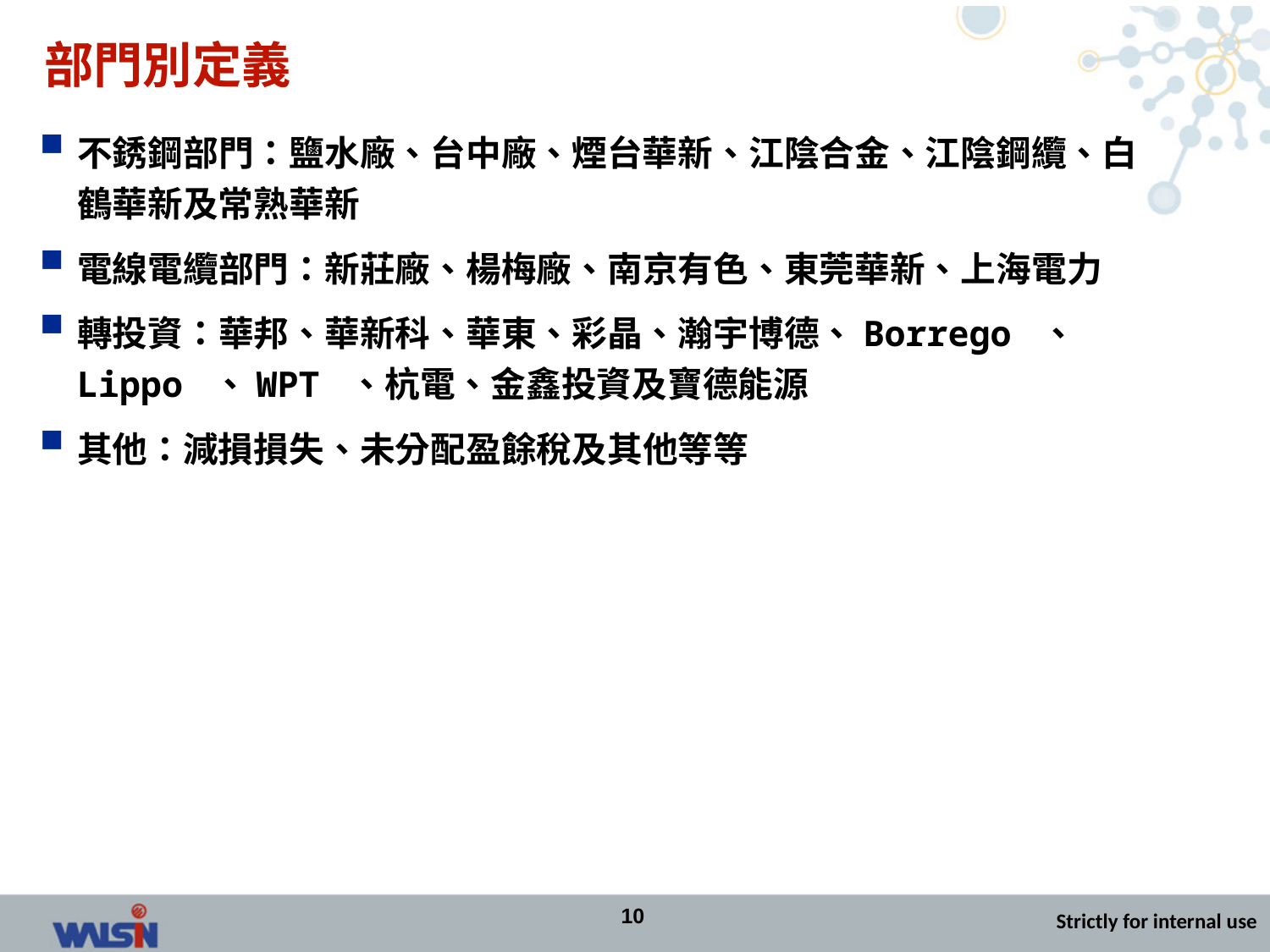

# 部門別定義
不銹鋼部門：鹽水廠、台中廠、煙台華新、江陰合金、江陰鋼纜、白鶴華新及常熟華新
電線電纜部門：新莊廠、楊梅廠、南京有色、東莞華新、上海電力
轉投資：華邦、華新科、華東、彩晶、瀚宇博德、Borrego 、 Lippo 、WPT 、杭電、金鑫投資及寶德能源
其他：減損損失、未分配盈餘稅及其他等等
10